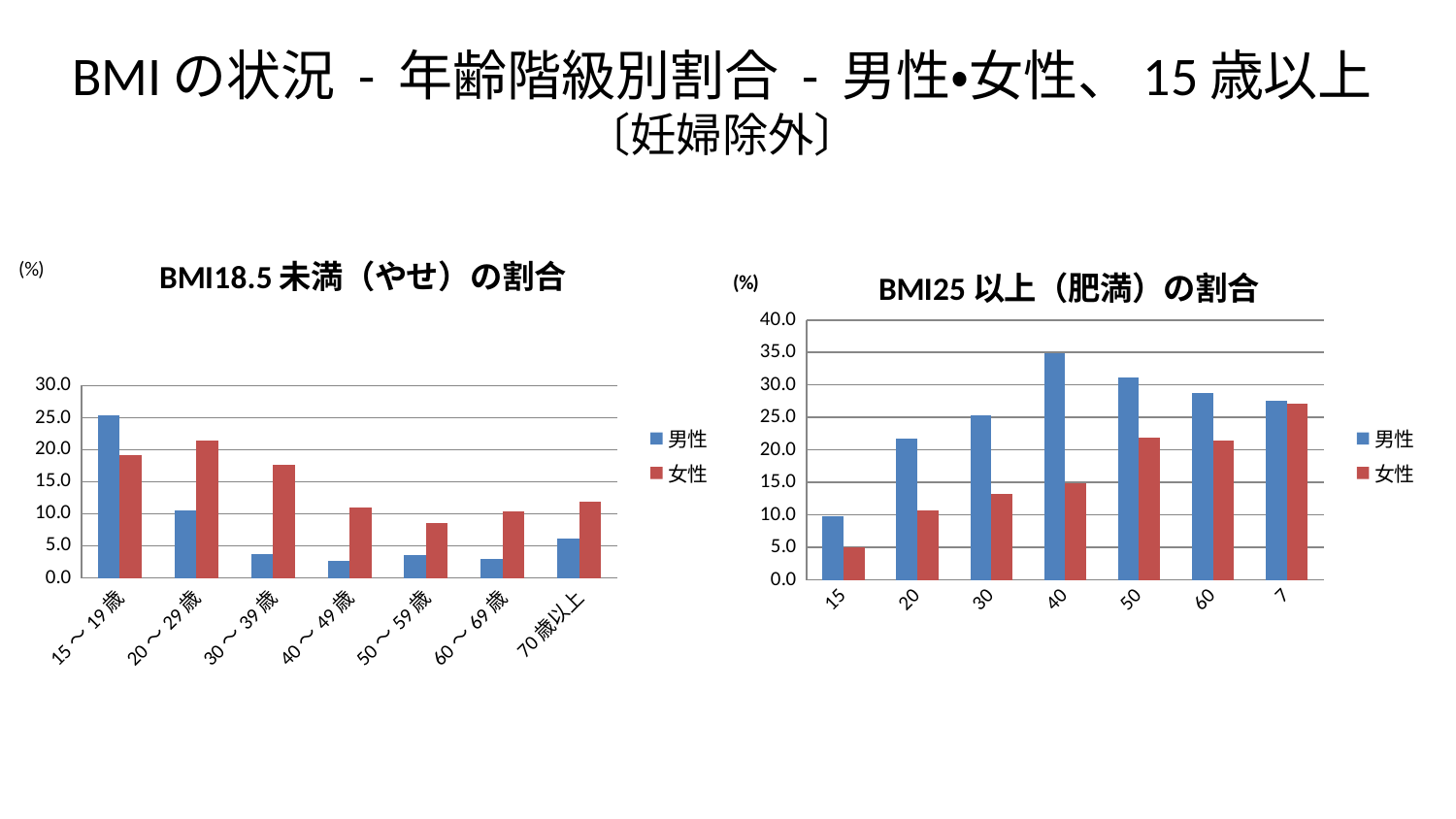

# BMIの状況 - 年齢階級別割合 - 男性・女性、15歳以上 〔妊婦除外〕

### Chart: BMI18.5未満（やせ）の割合

| Category | 男性 | 女性 |
|---|---|---|
| 15～19歳 | 25.4 | 19.2 |
| 20～29歳 | 10.5 | 21.5 |
| 30～39歳 | 3.7 | 17.6 |
| 40～49歳 | 2.7 | 11.0 |
| 50～59歳 | 3.5 | 8.5 |
| 60～69歳 | 3.0 | 10.3 |
| 70歳以上 | 6.2 | 11.9 |

### Chart: BMI25以上（肥満）の割合

| Category | 男性 | 女性 |
|---|---|---|
| 15～19歳 | 9.8 | 5.0 |
| 20～29歳 | 21.8 | 10.7 |
| 30～39歳 | 25.4 | 13.3 |
| 40～49歳 | 34.9 | 14.8 |
| 50～59歳 | 31.1 | 21.9 |
| 60～69歳 | 28.7 | 21.5 |
| 70歳以上 | 27.6 | 27.1 |